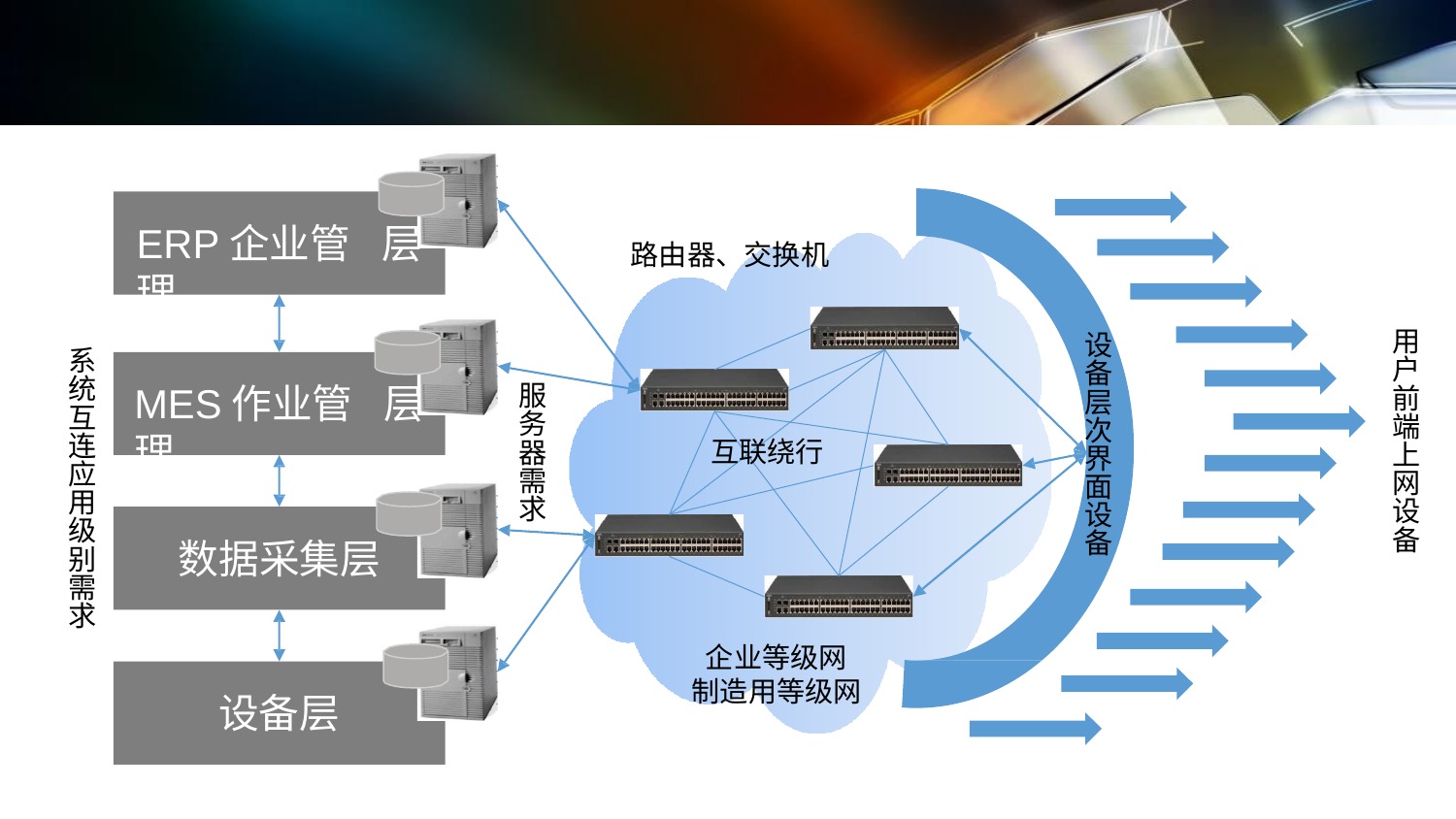

层
# ERP企业管理

路由器、交换机

用 户 前 端 上 网 设 备
设 备 层 次 界 面 设 备

系 统 互 连 应 用 级 别 需 求

层
服 务 器 需 求
MES作业管理

互联绕行

数据采集层

企业等级网 制造用等级网

设备层